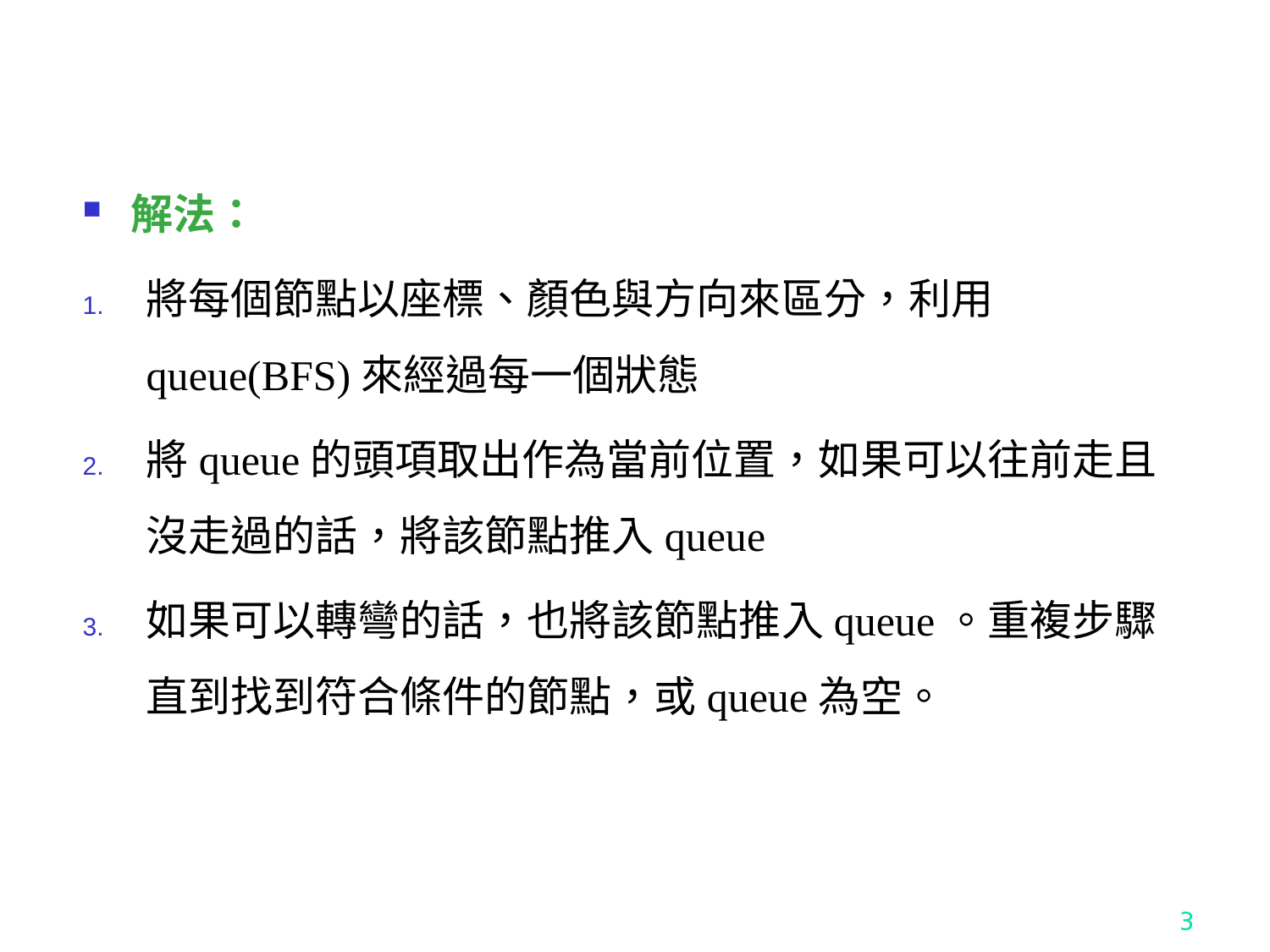

解法：
將每個節點以座標、顏色與方向來區分，利用queue(BFS)來經過每一個狀態
將queue的頭項取出作為當前位置，如果可以往前走且沒走過的話，將該節點推入queue
如果可以轉彎的話，也將該節點推入queue。重複步驟直到找到符合條件的節點，或queue為空。
3